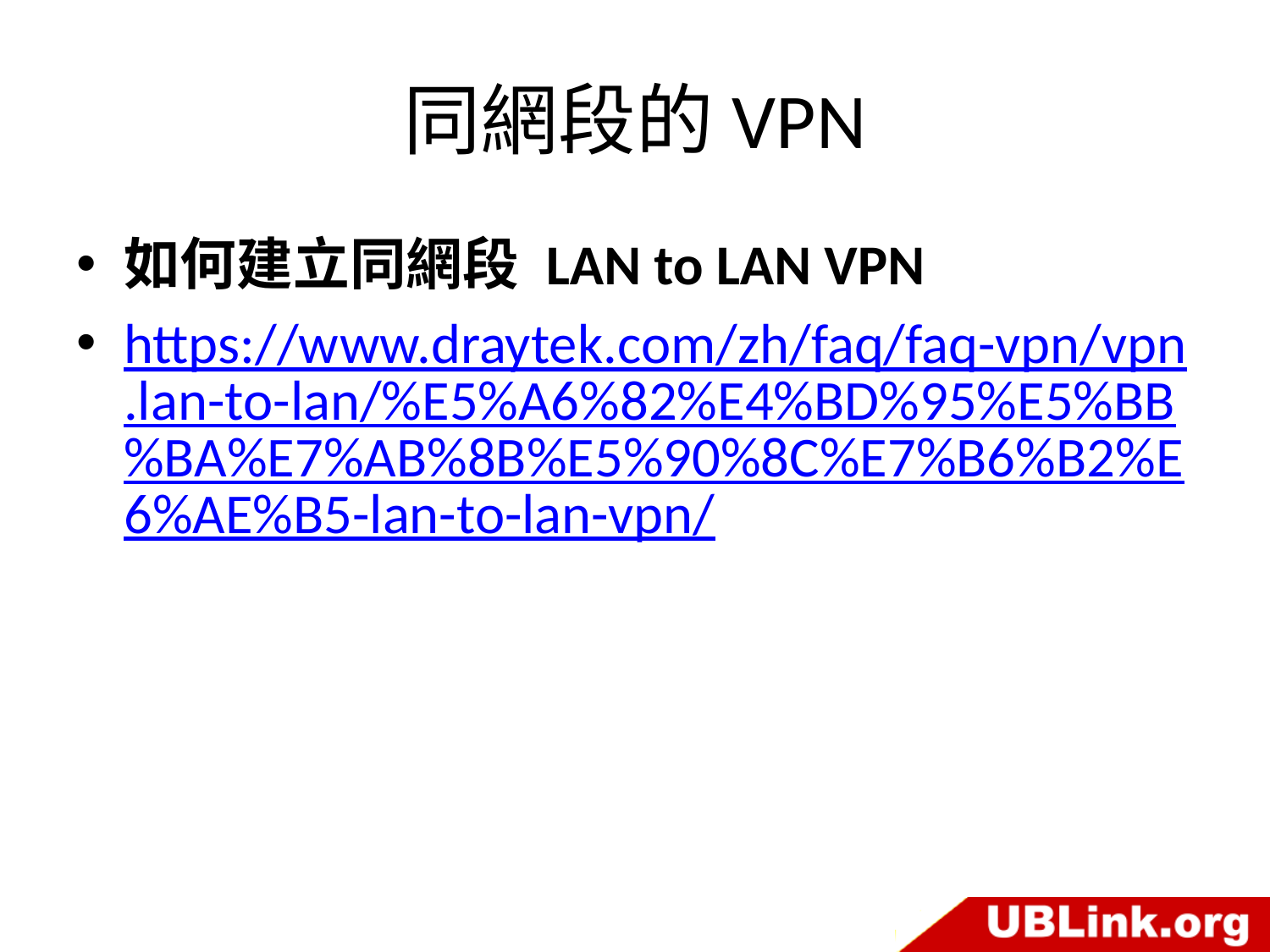

# 同網段的VPN
如何建立同網段 LAN to LAN VPN
https://www.draytek.com/zh/faq/faq-vpn/vpn.lan-to-lan/%E5%A6%82%E4%BD%95%E5%BB%BA%E7%AB%8B%E5%90%8C%E7%B6%B2%E6%AE%B5-lan-to-lan-vpn/